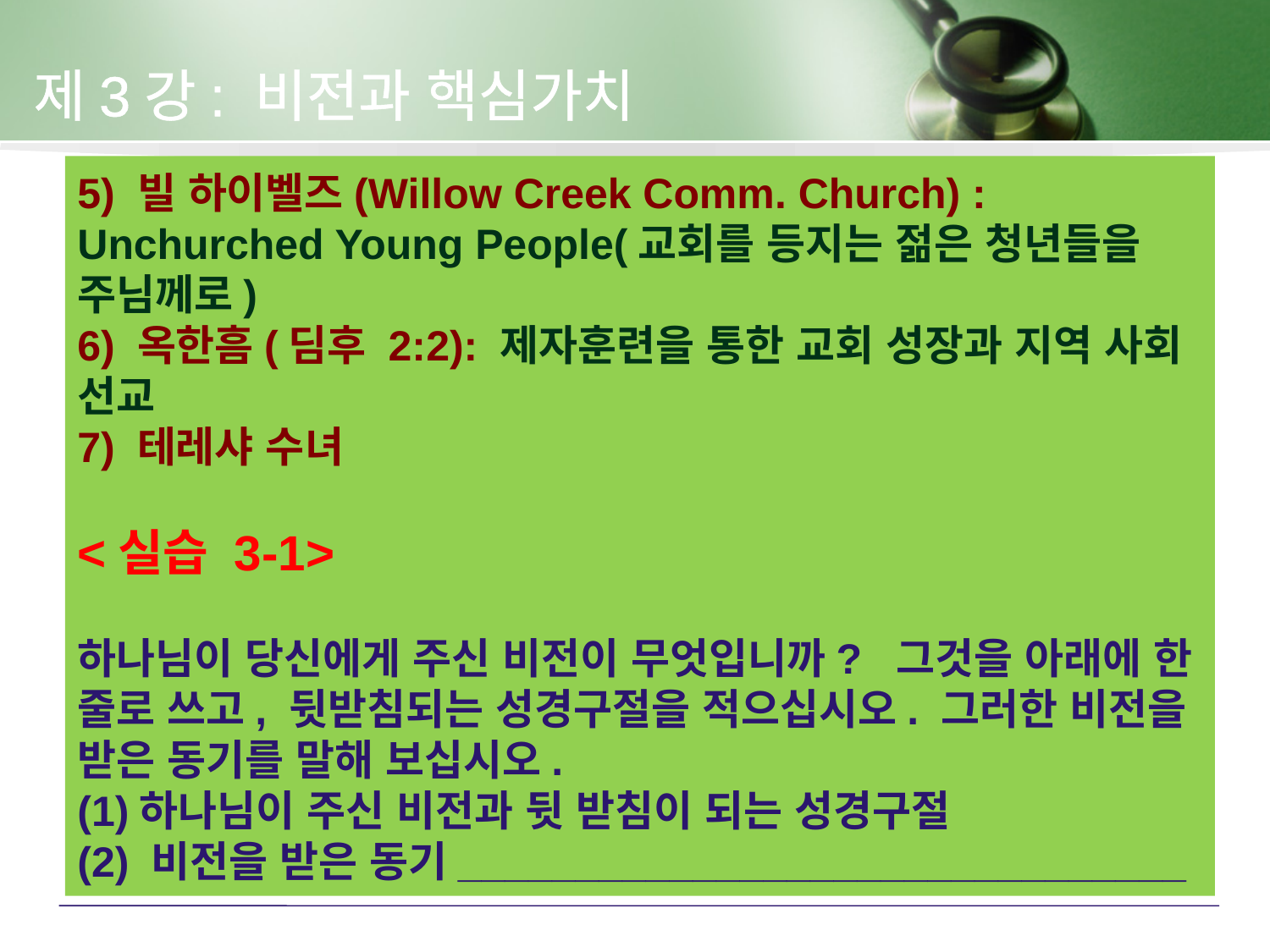

제3강: 비전과 핵심가치

5) 빌 하이벨즈(Willow Creek Comm. Church) : Unchurched Young People(교회를 등지는 젊은 청년들을 주님께로)
6) 옥한흠(딤후 2:2): 제자훈련을 통한 교회 성장과 지역 사회 선교
7) 테레샤 수녀

<실습 3-1>

하나님이 당신에게 주신 비전이 무엇입니까?  그것을 아래에 한 줄로 쓰고, 뒷받침되는 성경구절을 적으십시오. 그러한 비전을 받은 동기를 말해 보십시오.
(1)하나님이 주신 비전과 뒷 받침이 되는 성경구절
(2) 비전을 받은 동기_______________________________